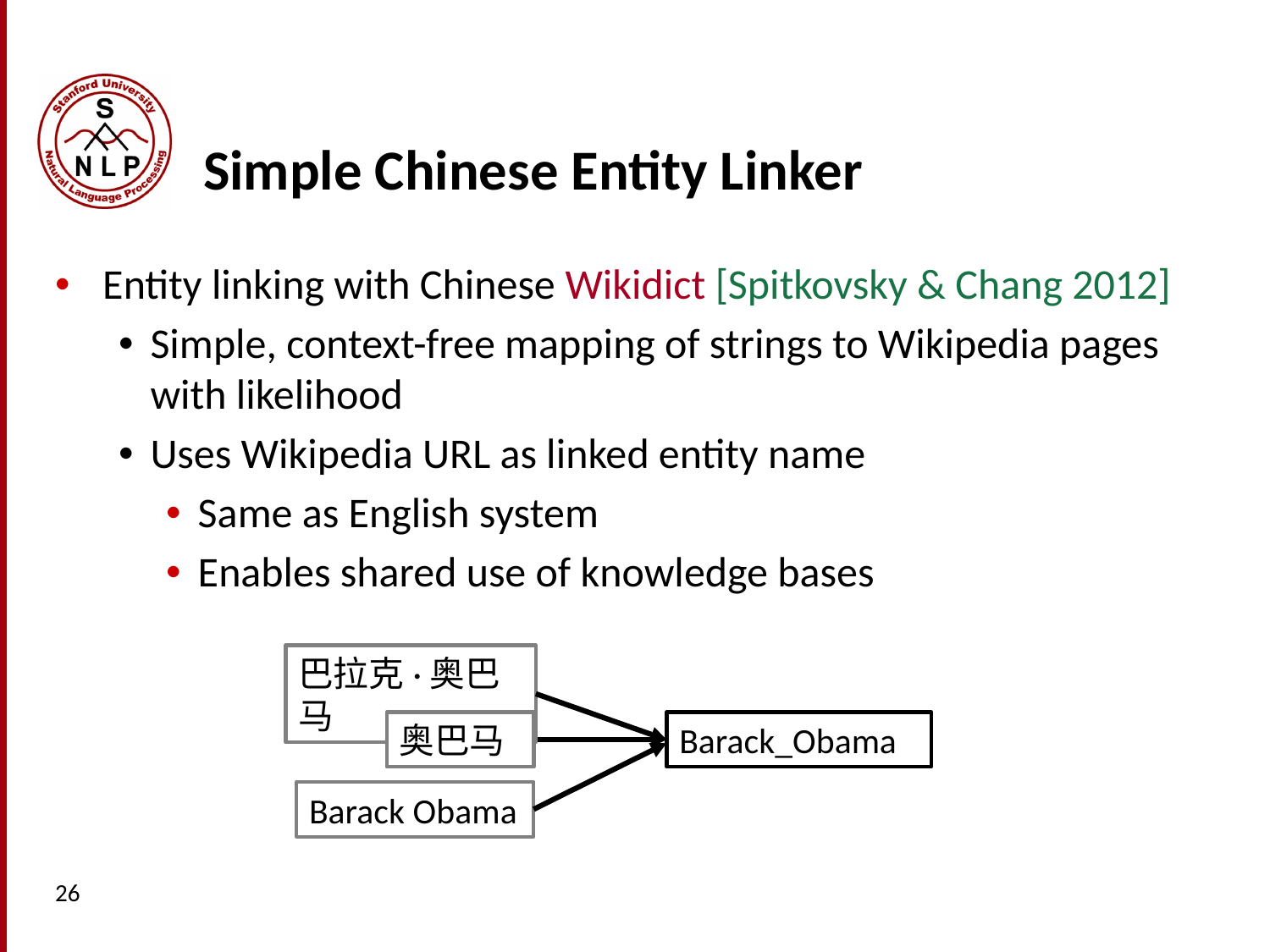

# Simple Chinese Entity Linker
Entity linking with Chinese Wikidict [Spitkovsky & Chang 2012]
Simple, context-free mapping of strings to Wikipedia pages with likelihood
Uses Wikipedia URL as linked entity name
Same as English system
Enables shared use of knowledge bases

巴拉克·奥巴马
奥巴马
Barack_Obama
Barack Obama
26